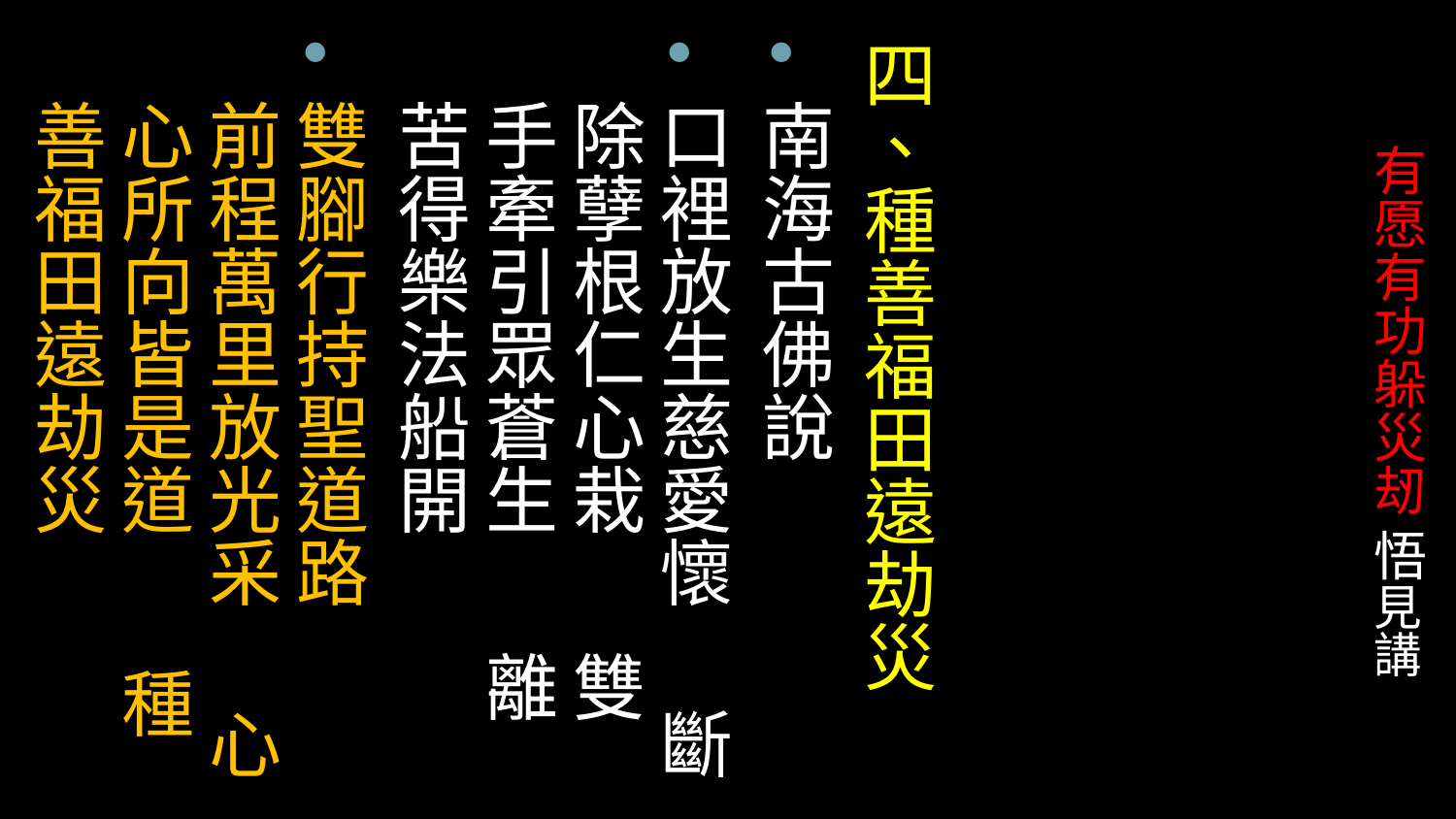

四、種善福田遠劫災
南海古佛說
口裡放生慈愛懷      斷除孽根仁心栽       雙手牽引眾蒼生       離苦得樂法船開
雙腳行持聖道路       前程萬里放光采      心心所向皆是道        種善福田遠劫災
# 有愿有功躲災刼 悟見講